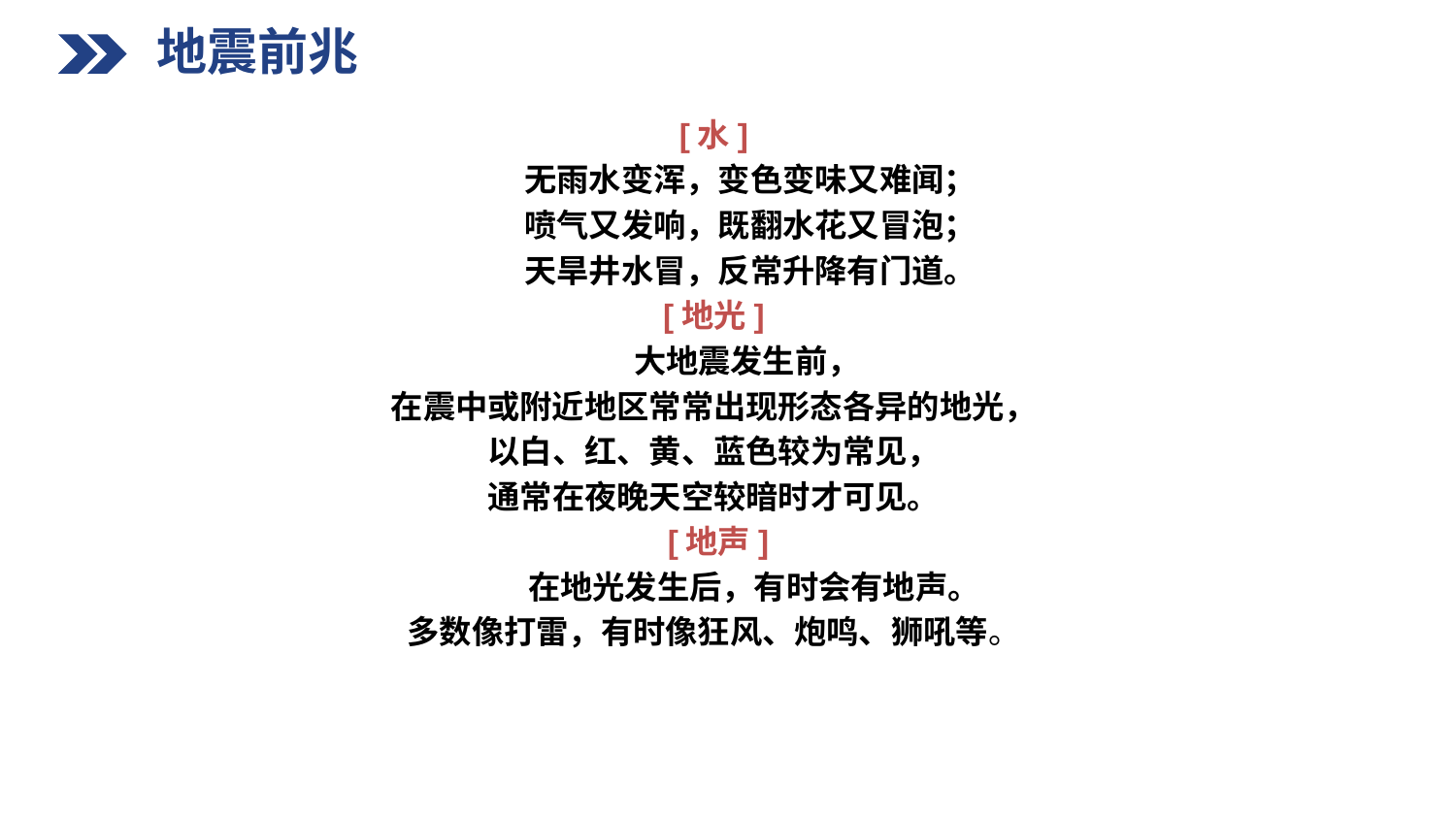

地震前兆

[水]
         无雨水变浑，变色变味又难闻；
         喷气又发响，既翻水花又冒泡；
         天旱井水冒，反常升降有门道。
[地光]
        大地震发生前，
在震中或附近地区常常出现形态各异的地光，
以白、红、黄、蓝色较为常见，
通常在夜晚天空较暗时才可见。
 [地声]
          在地光发生后，有时会有地声。
多数像打雷，有时像狂风、炮鸣、狮吼等。